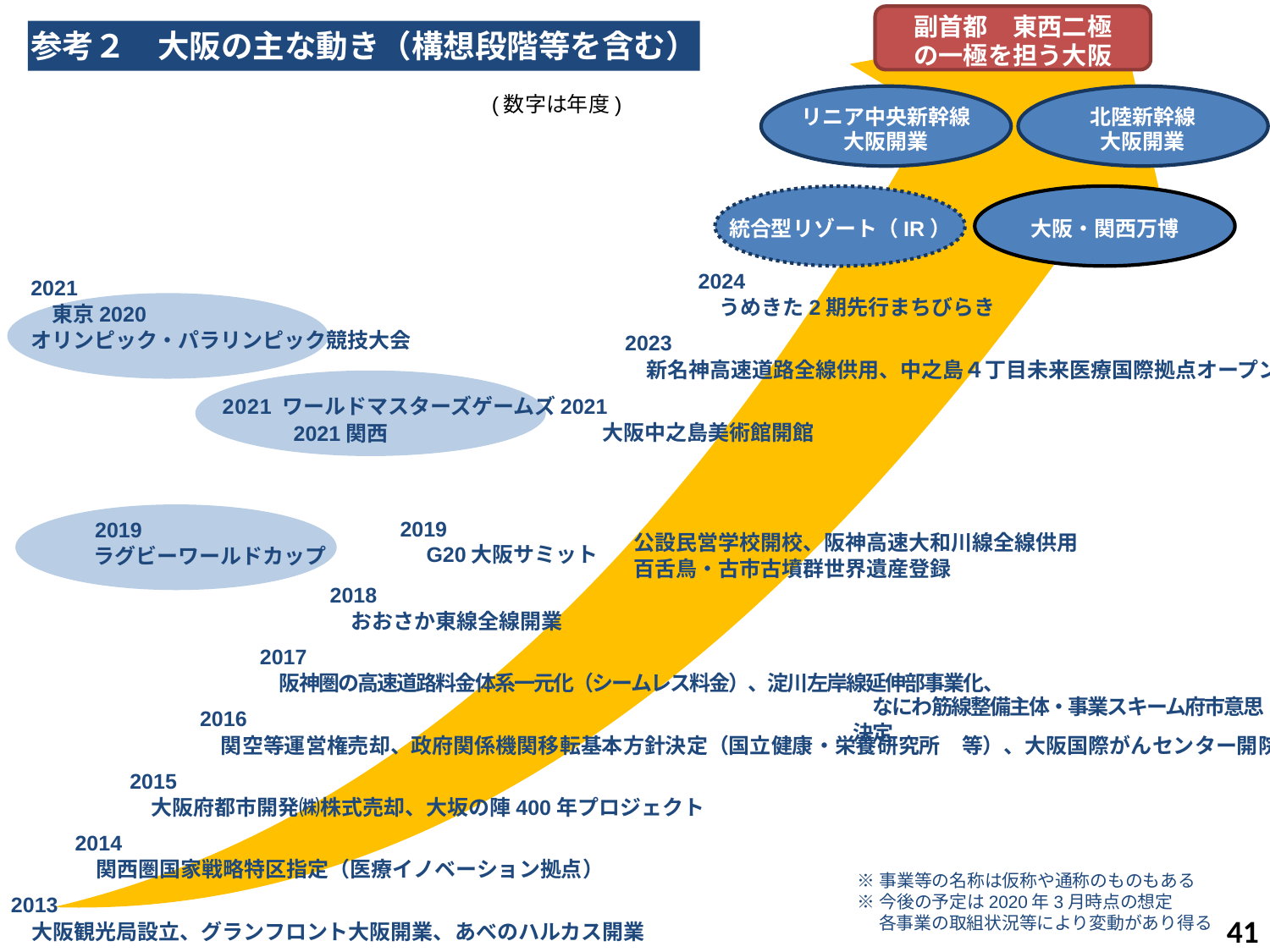

副首都　東西二極
の一極を担う大阪
参考２　大阪の主な動き（構想段階等を含む）
(数字は年度)
リニア中央新幹線
大阪開業
北陸新幹線
大阪開業

大阪・関西万博
統合型リゾート（IR）
2024
　うめきた2期先行まちびらき
2021
　東京2020
オリンピック・パラリンピック競技大会

2023
　新名神高速道路全線供用、中之島４丁目未来医療国際拠点オープン

 ワールドマスターズゲームズ
            2021関西
2021
　　大阪中之島美術館開館

　2019
    ラグビーワールドカップ

　公設民営学校開校、阪神高速大和川線全線供用
　百舌鳥・古市古墳群世界遺産登録
2019
　G20大阪サミット
2018
　おおさか東線全線開業
2017
　阪神圏の高速道路料金体系一元化（シームレス料金）、淀川左岸線延伸部事業化、
　なにわ筋線整備主体・事業スキーム府市意思決定
2016
　関空等運営権売却、政府関係機関移転基本方針決定（国立健康・栄養研究所　等）、大阪国際がんセンター開院
2015
　大阪府都市開発㈱株式売却、大坂の陣400年プロジェクト
2014
　関西圏国家戦略特区指定（医療イノベーション拠点）
※事業等の名称は仮称や通称のものもある
※今後の予定は2020年3月時点の想定
　 各事業の取組状況等により変動があり得る
2013
　大阪観光局設立、グランフロント大阪開業、あべのハルカス開業
41